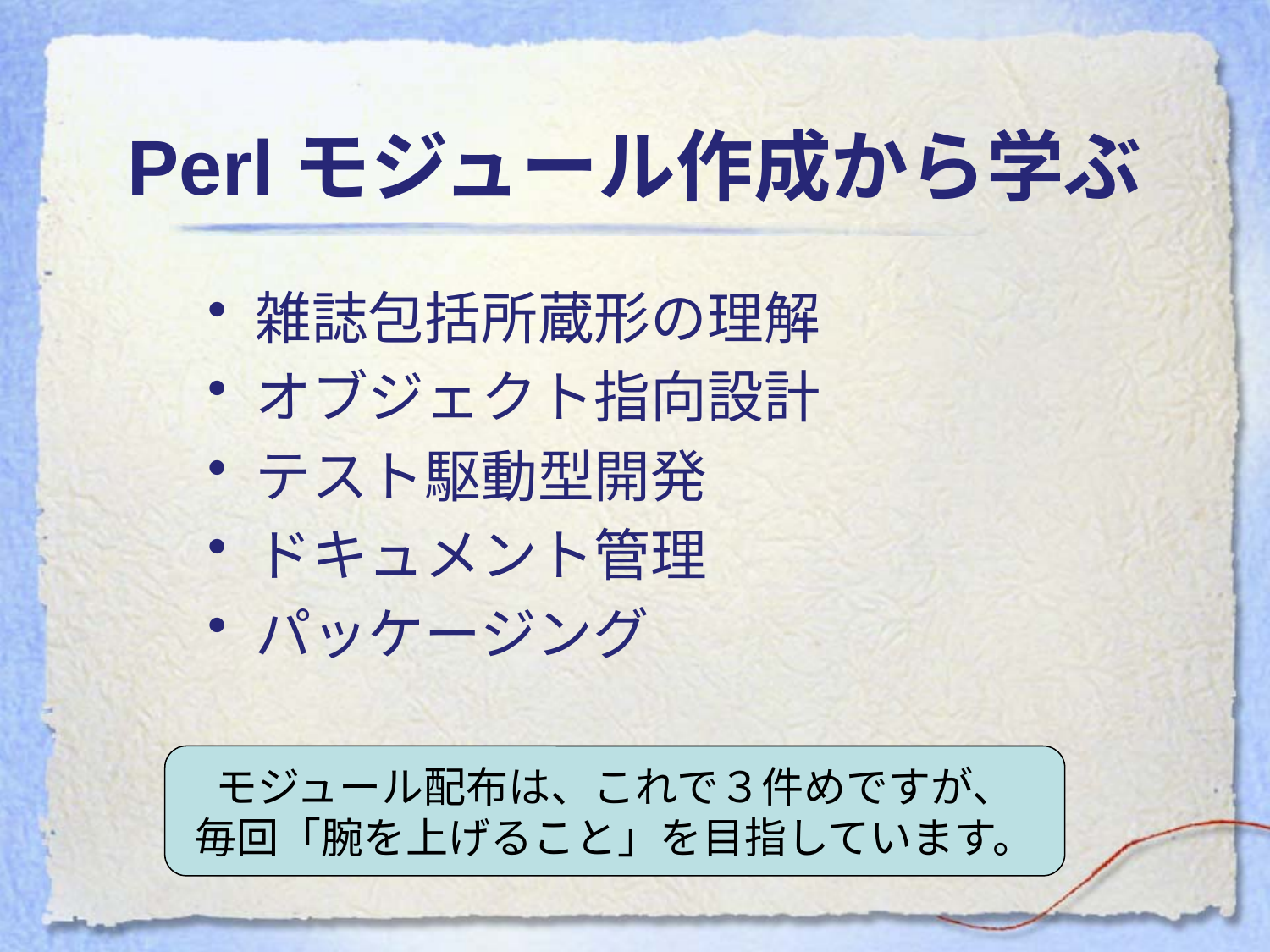

# Perlモジュール作成から学ぶ
雑誌包括所蔵形の理解
オブジェクト指向設計
テスト駆動型開発
ドキュメント管理
パッケージング

モジュール配布は、これで３件めですが、
毎回「腕を上げること」を目指しています。